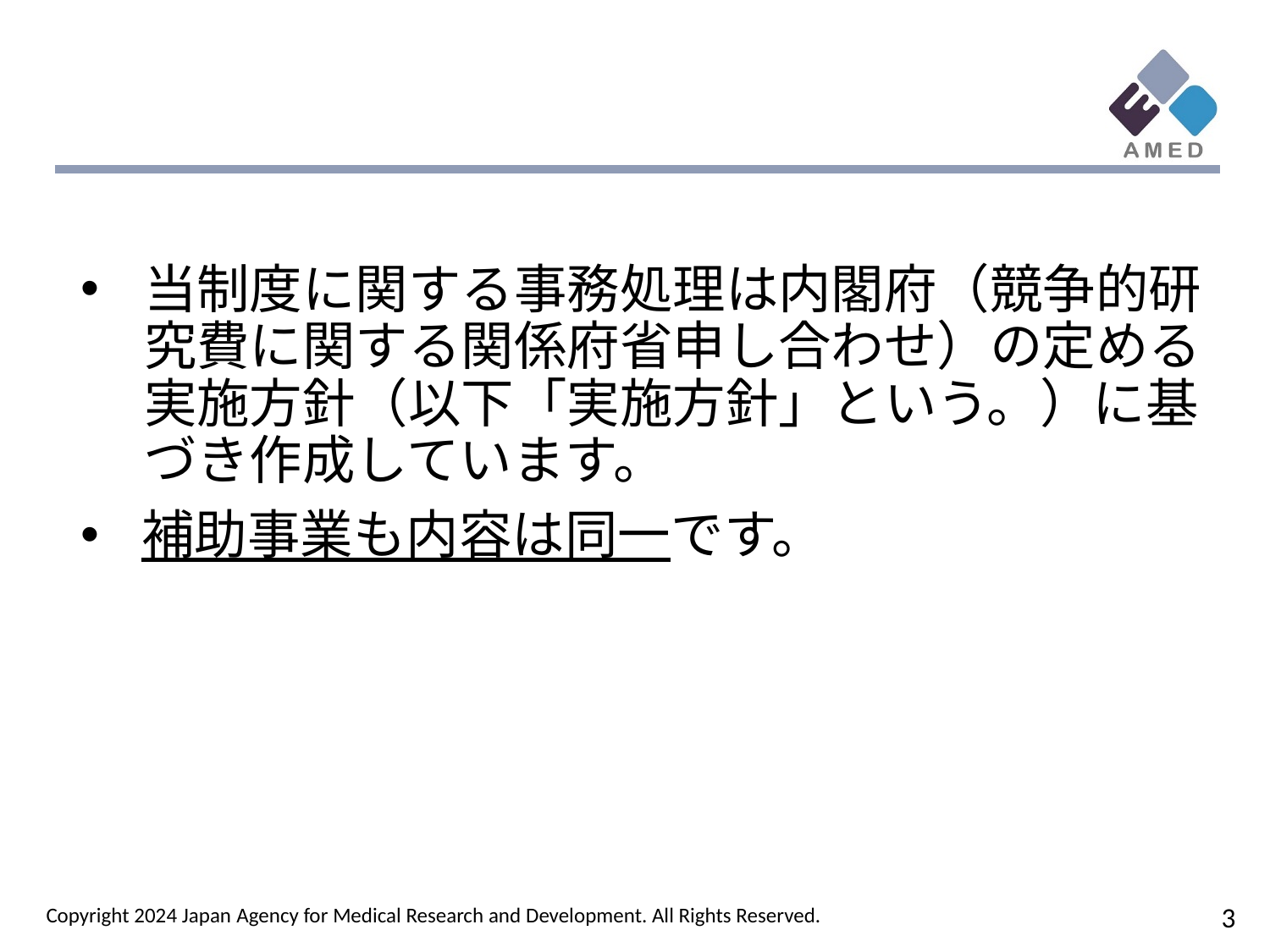

当制度に関する事務処理は内閣府（競争的研究費に関する関係府省申し合わせ）の定める実施方針（以下「実施方針」という。）に基づき作成しています。
補助事業も内容は同一です。

3